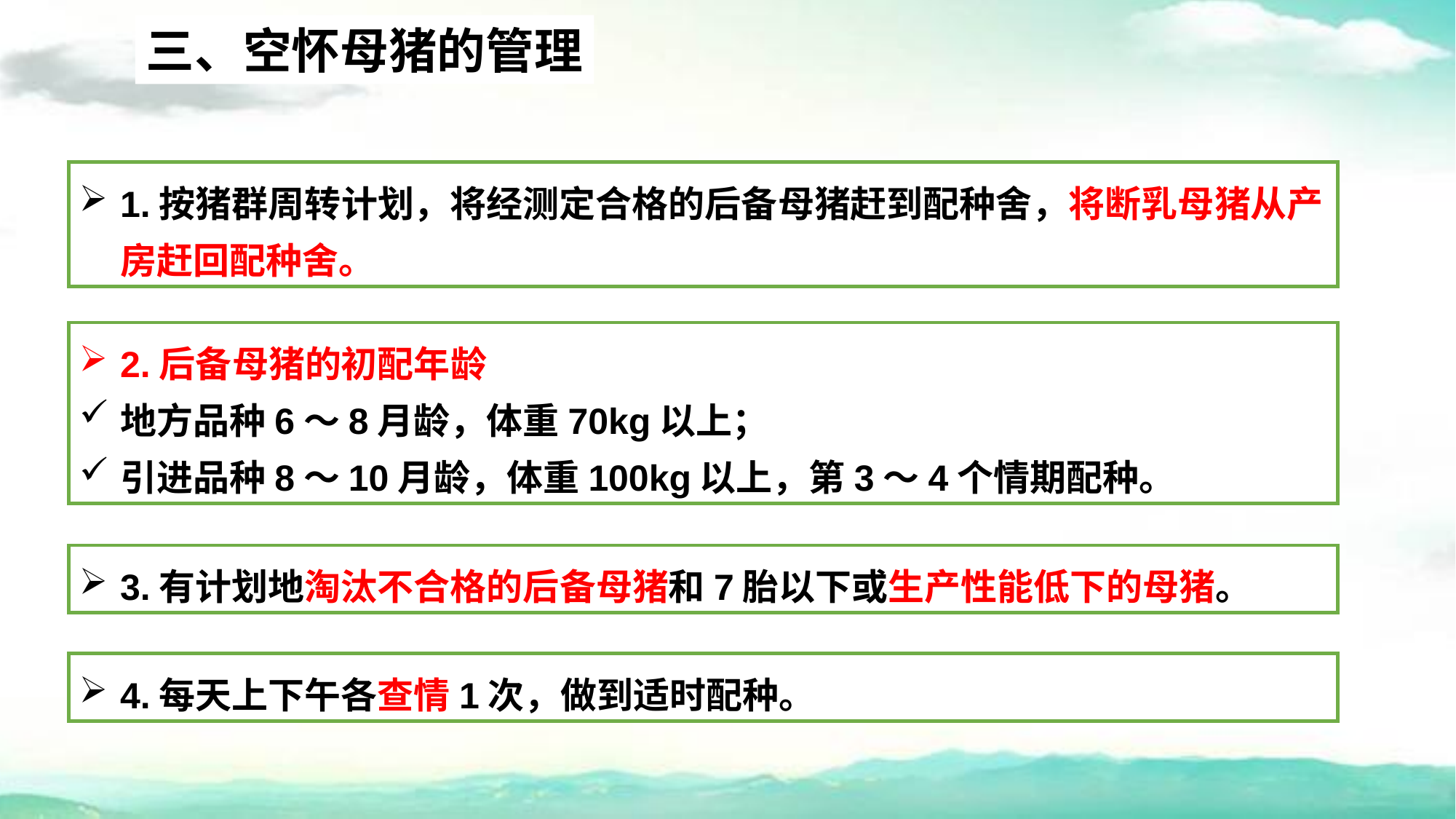

三、空怀母猪的管理
1.按猪群周转计划，将经测定合格的后备母猪赶到配种舍，将断乳母猪从产房赶回配种舍。
2.后备母猪的初配年龄
地方品种6～8月龄，体重70kg以上；
引进品种8～10月龄，体重100kg以上，第3～4个情期配种。
3.有计划地淘汰不合格的后备母猪和7胎以下或生产性能低下的母猪。
4.每天上下午各查情1次，做到适时配种。